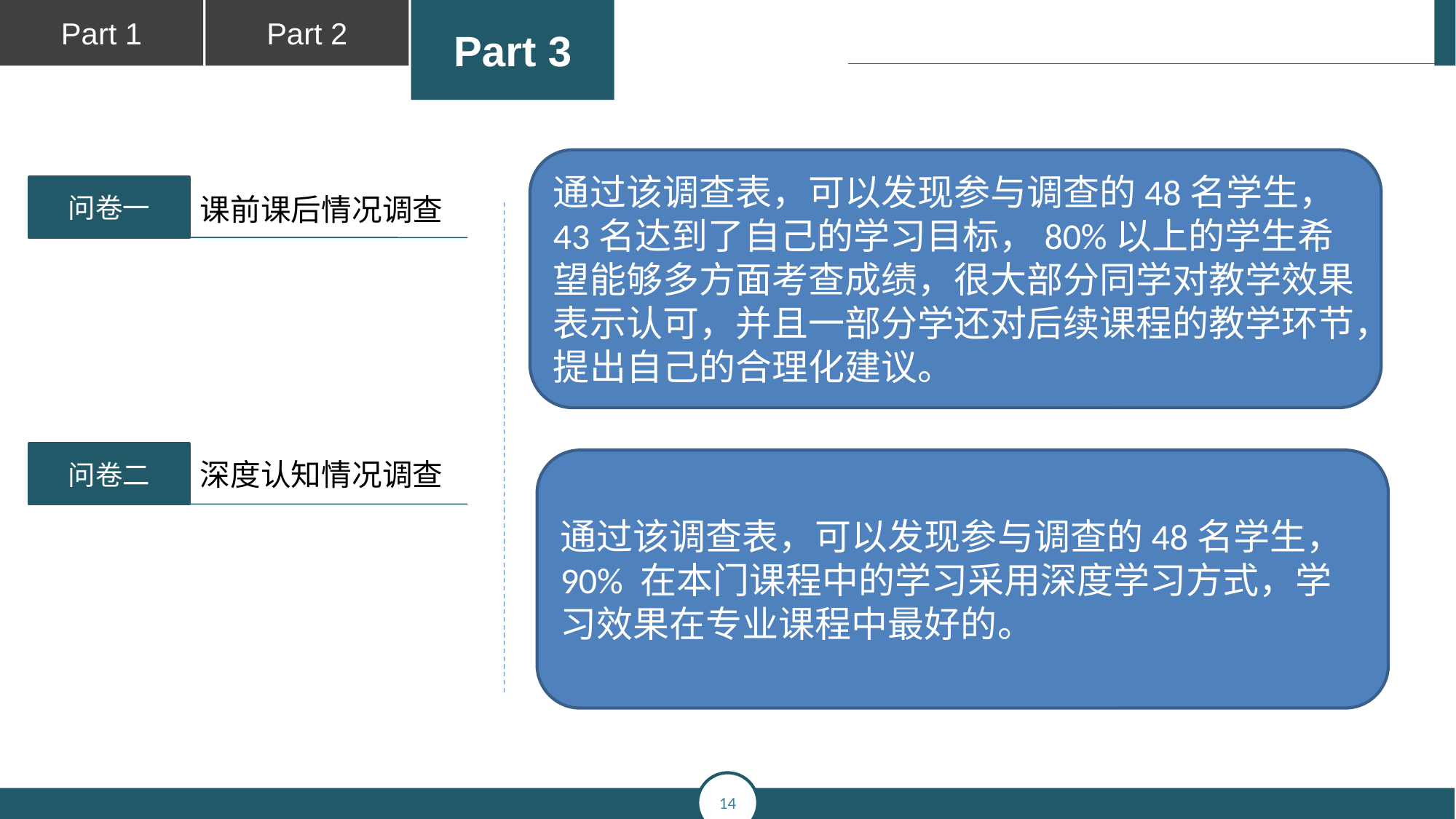

通过该调查表，可以发现参与调查的48名学生，43名达到了自己的学习目标，80%以上的学生希望能够多方面考查成绩，很大部分同学对教学效果表示认可，并且一部分学还对后续课程的教学环节，提出自己的合理化建议。
问卷一
课前课后情况调查

问卷二
深度认知情况调查

通过该调查表，可以发现参与调查的48名学生，90% 在本门课程中的学习采用深度学习方式，学习效果在专业课程中最好的。